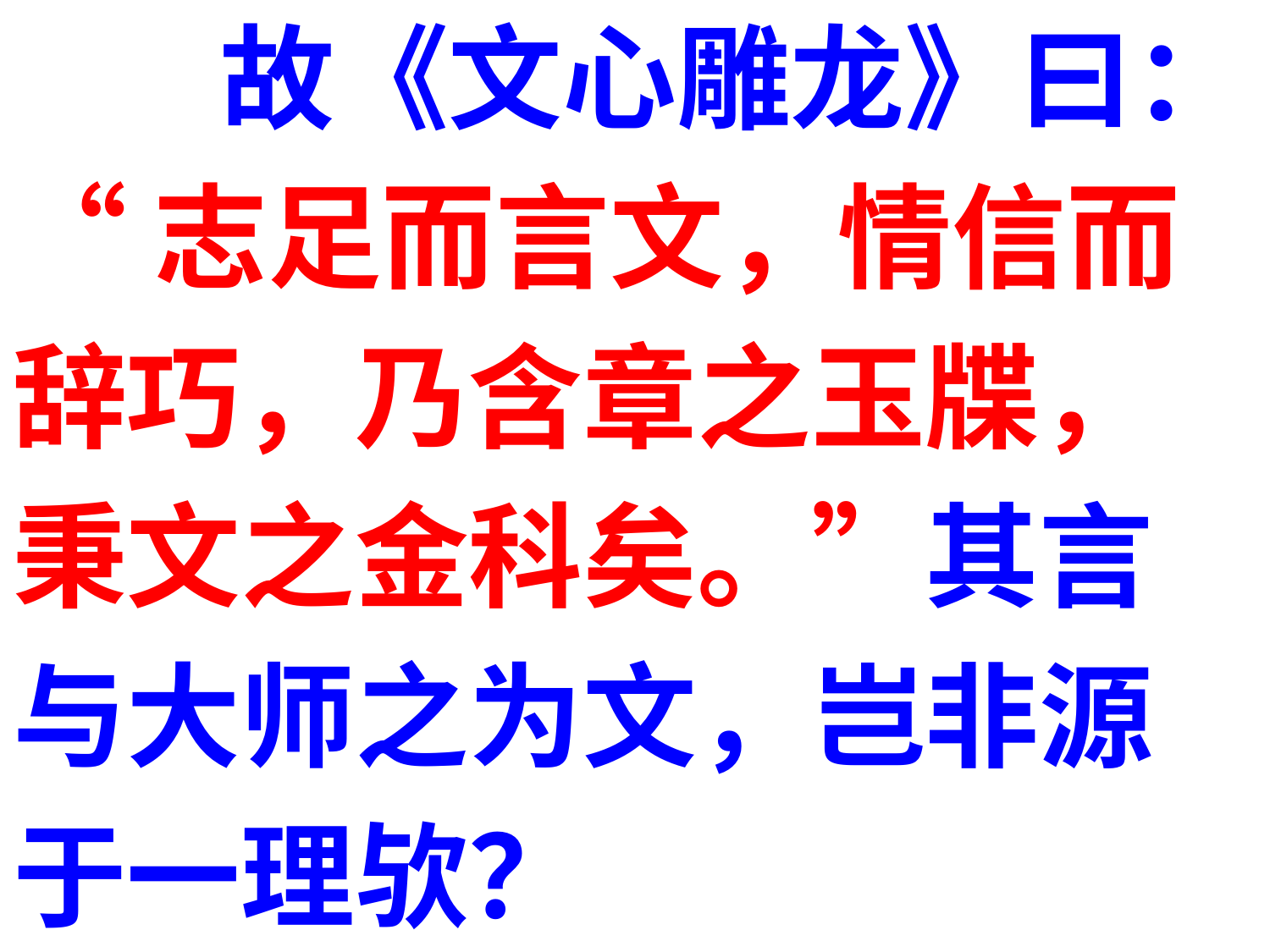

故《文心雕龙》曰：
“志足而言文，情信而
辞巧，乃含章之玉牒，
秉文之金科矣。”其言
与大师之为文，岂非源
于一理欤？